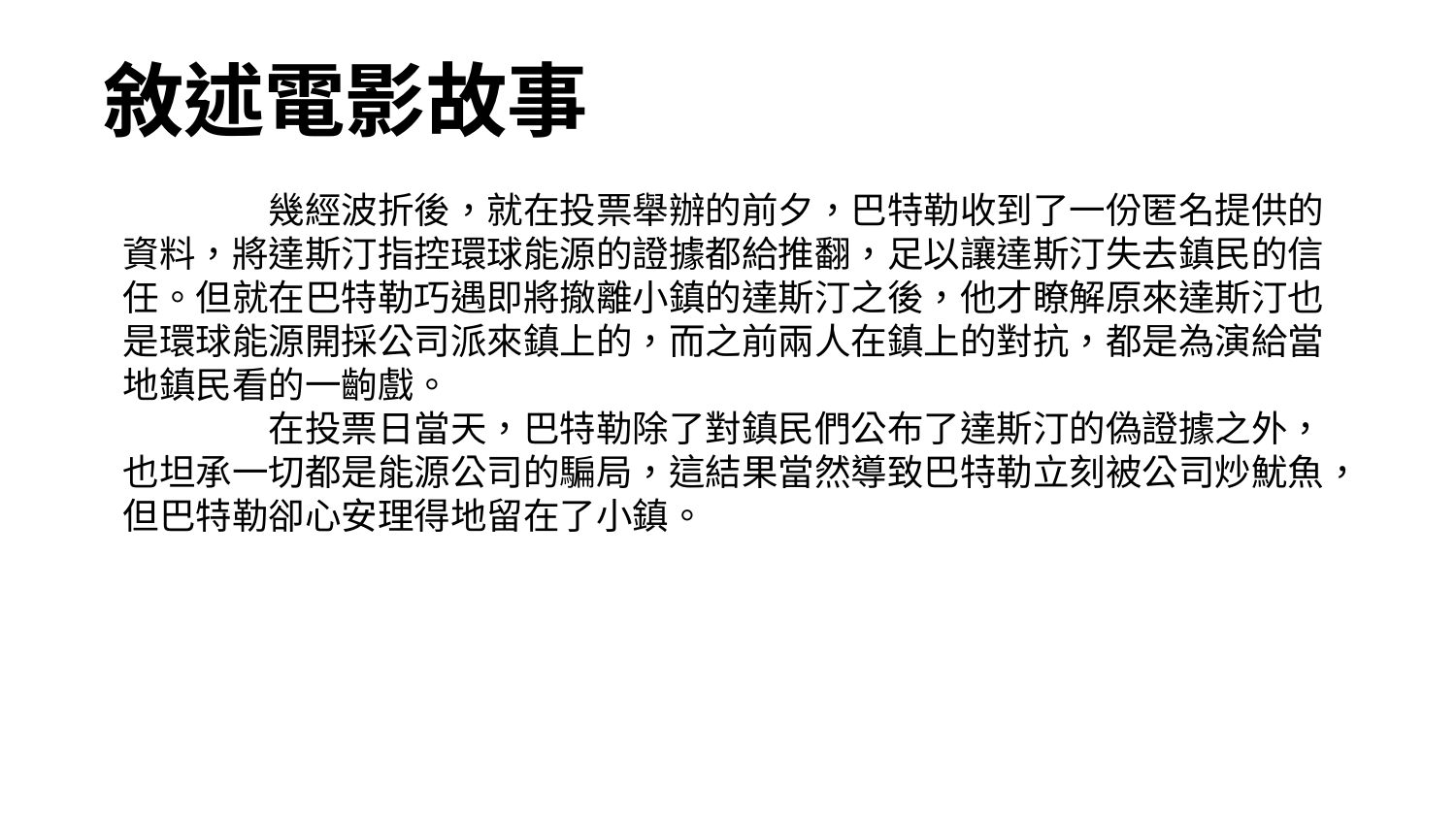

敘述電影故事
	幾經波折後，就在投票舉辦的前夕，巴特勒收到了一份匿名提供的資料，將達斯汀指控環球能源的證據都給推翻，足以讓達斯汀失去鎮民的信任。但就在巴特勒巧遇即將撤離小鎮的達斯汀之後，他才瞭解原來達斯汀也是環球能源開採公司派來鎮上的，而之前兩人在鎮上的對抗，都是為演給當地鎮民看的一齣戲。
	在投票日當天，巴特勒除了對鎮民們公布了達斯汀的偽證據之外，也坦承一切都是能源公司的騙局，這結果當然導致巴特勒立刻被公司炒魷魚，但巴特勒卻心安理得地留在了小鎮。